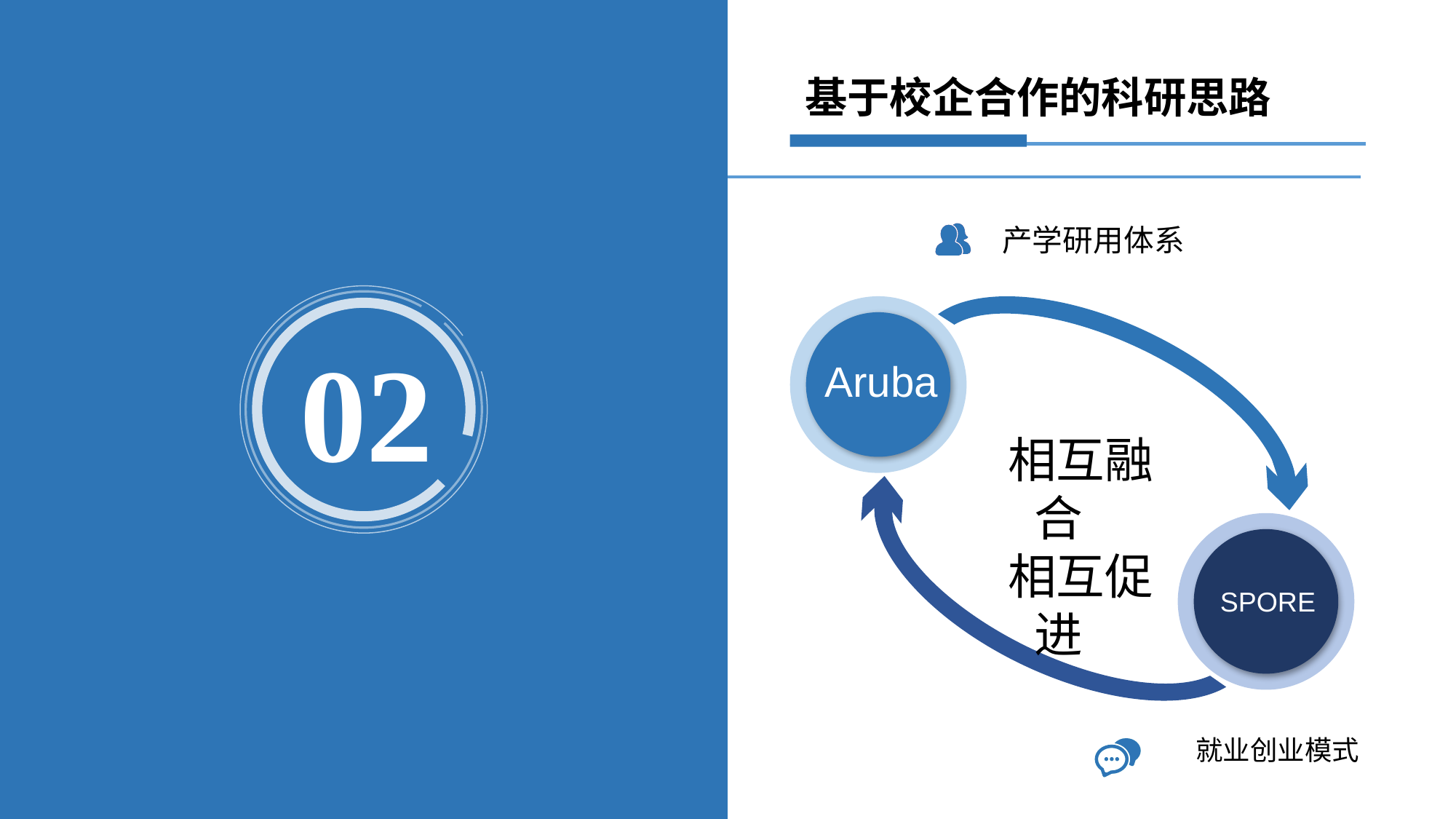

基于校企合作的科研思路

产学研用体系

02

Aruba

   相互融合
   相互促进

SPORE
就业创业模式